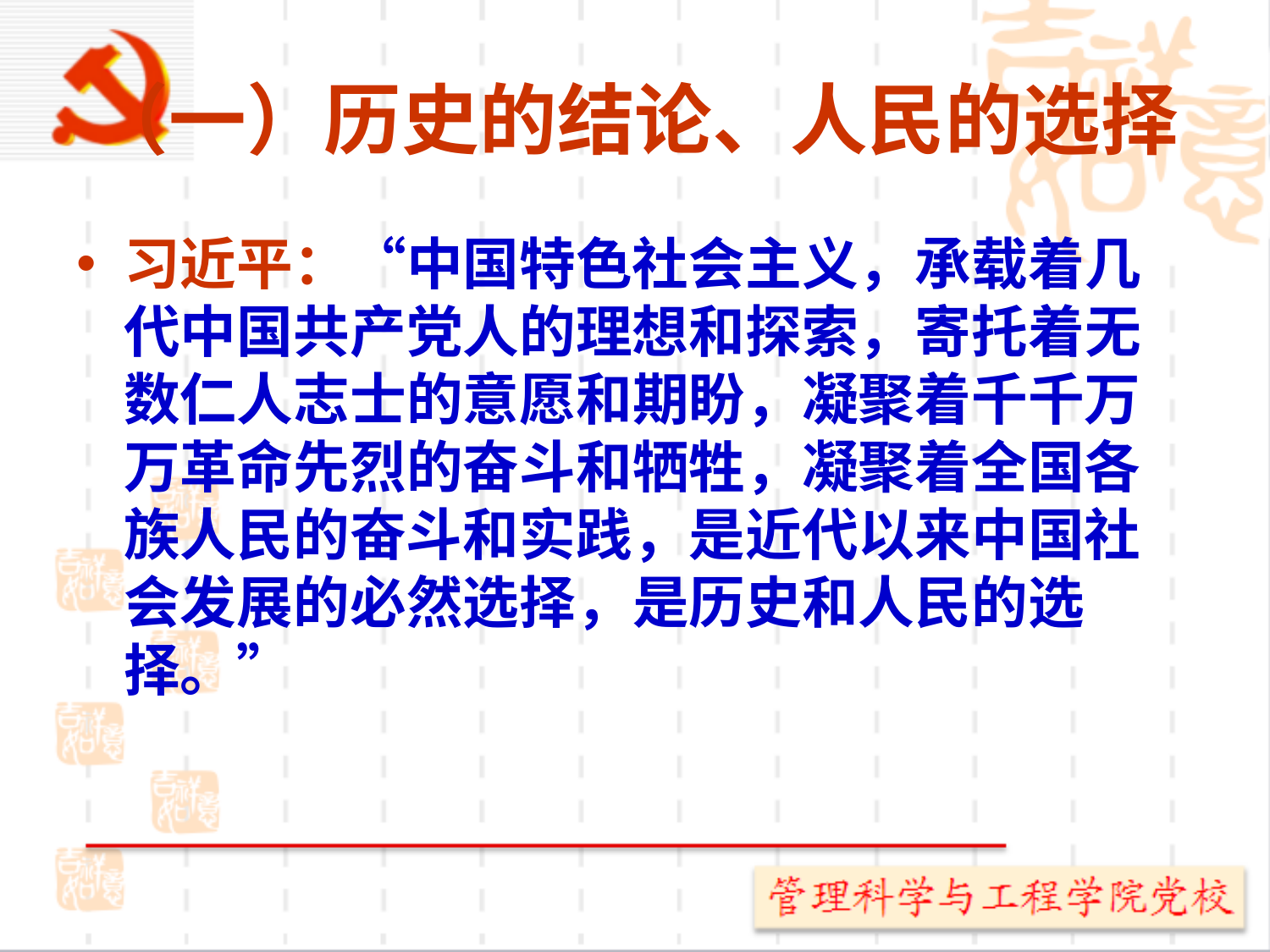

# （一）历史的结论、人民的选择
习近平：“中国特色社会主义，承载着几代中国共产党人的理想和探索，寄托着无数仁人志士的意愿和期盼，凝聚着千千万万革命先烈的奋斗和牺牲，凝聚着全国各族人民的奋斗和实践，是近代以来中国社会发展的必然选择，是历史和人民的选择。”